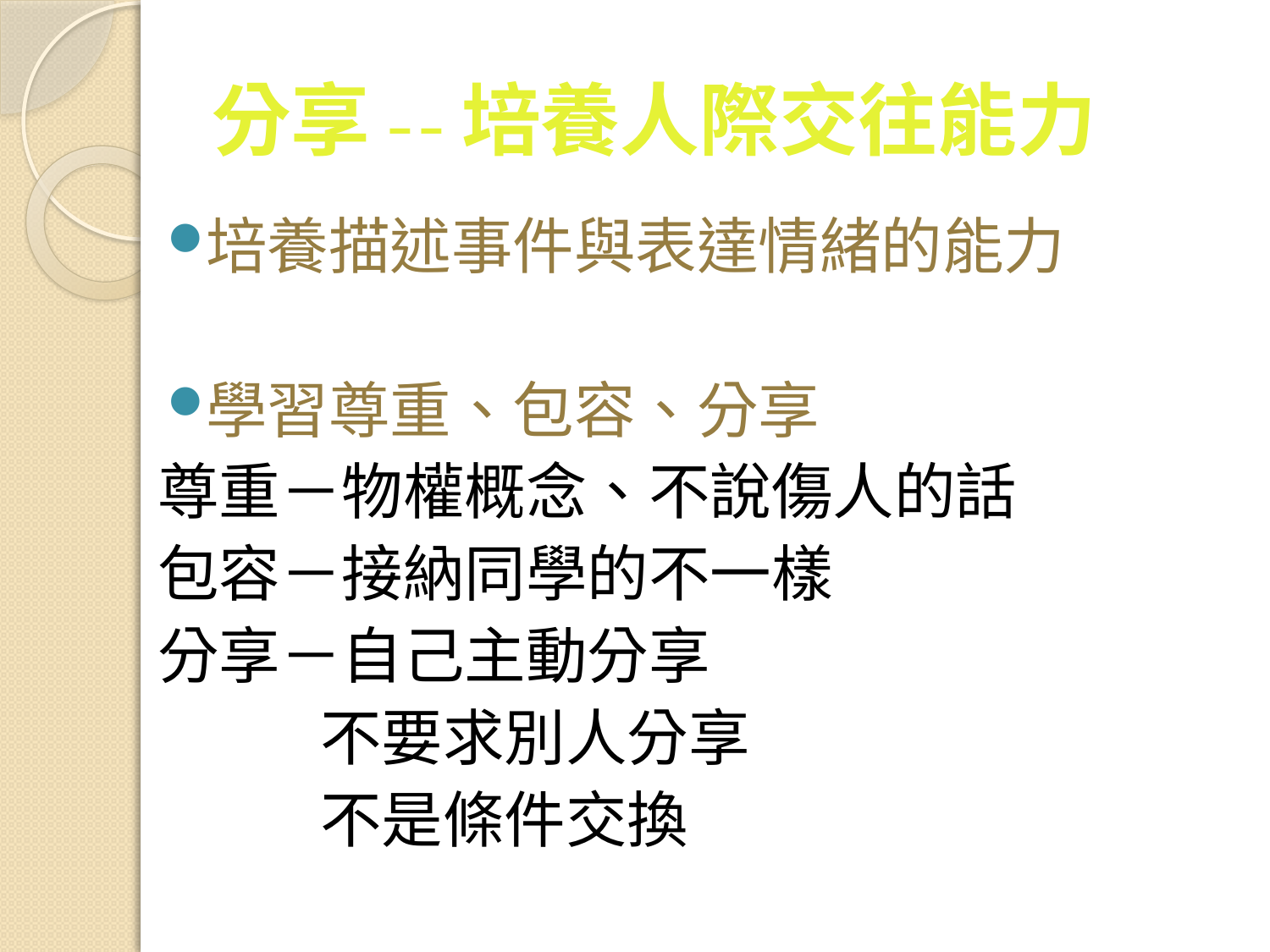

# 分享--培養人際交往能力
培養描述事件與表達情緒的能力

學習尊重、包容、分享
尊重－物權概念、不說傷人的話
包容－接納同學的不一樣
分享－自己主動分享
           不要求別人分享
           不是條件交換